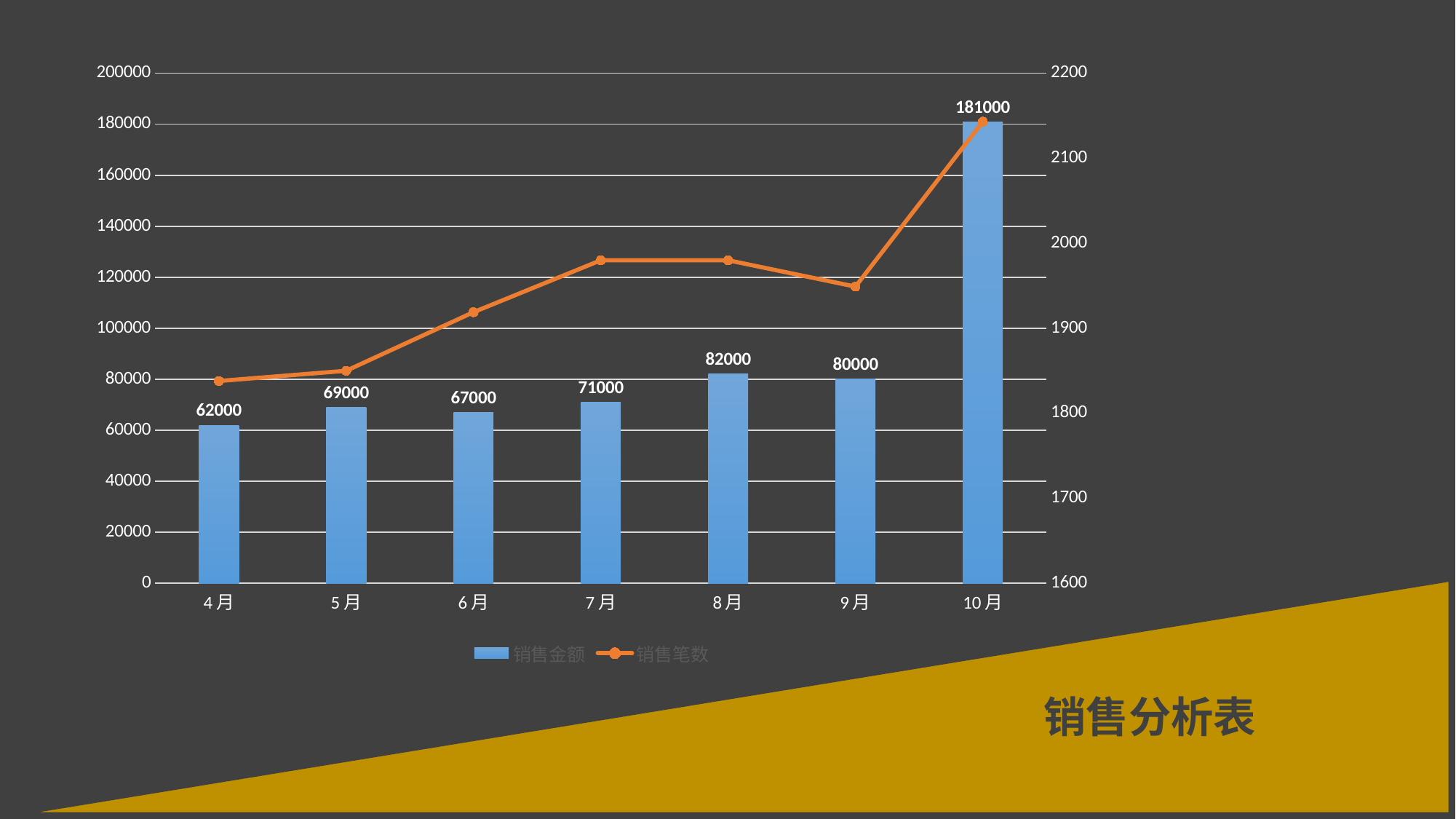

### Chart

| Category | 销售金额 | 销售笔数 |
|---|---|---|
| 4月 | 62000.0 | 1838.0 |
| 5月 | 69000.0 | 1850.0 |
| 6月 | 67000.0 | 1919.0 |
| 7月 | 71000.0 | 1980.0 |
| 8月 | 82000.0 | 1980.0 |
| 9月 | 80000.0 | 1949.0 |
| 10月 | 181000.0 | 2143.0 |
销售分析表